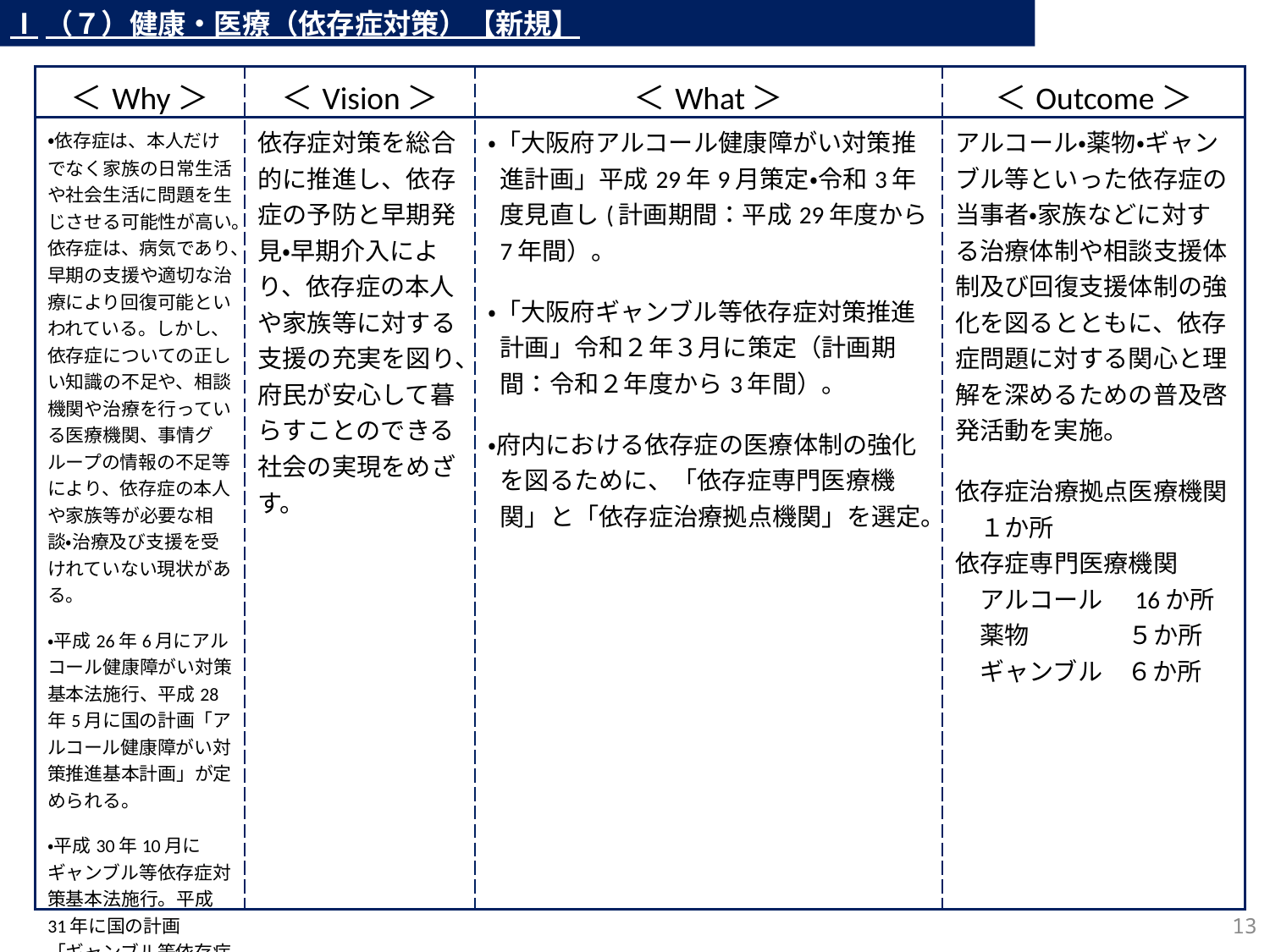

Ⅰ（７）健康・医療（依存症対策）【新規】
| ＜Why＞ | ＜Vision＞ | ＜What＞ | ＜Outcome＞ |
| --- | --- | --- | --- |
| ・依存症は、本人だけでなく家族の日常生活や社会生活に問題を生じさせる可能性が高い。依存症は、病気であり、早期の支援や適切な治療により回復可能といわれている。しかし、依存症についての正しい知識の不足や、相談機関や治療を行っている医療機関、事情グループの情報の不足等により、依存症の本人や家族等が必要な相談・治療及び支援を受けれていない現状がある。 ・平成26年6月にアルコール健康障がい対策基本法施行、平成28年5月に国の計画「アルコール健康障がい対策推進基本計画」が定められる。 ・平成30年10月にギャンブル等依存症対策基本法施行。平成31年に国の計画「ギャンブル等依存症対策推進基本計画」が定められる。 | 依存症対策を総合的に推進し、依存症の予防と早期発見・早期介入により、依存症の本人や家族等に対する支援の充実を図り、府民が安心して暮らすことのできる社会の実現をめざす。 | ・「大阪府アルコール健康障がい対策推進計画」平成29年9月策定・令和3年度見直し(計画期間：平成29年度から7年間）。 ・「大阪府ギャンブル等依存症対策推進計画」令和２年３月に策定（計画期間：令和２年度から3年間）。 ・府内における依存症の医療体制の強化を図るために、「依存症専門医療機関」と「依存症治療拠点機関」を選定。 | アルコール・薬物・ギャンブル等といった依存症の当事者・家族などに対する治療体制や相談支援体制及び回復支援体制の強化を図るとともに、依存症問題に対する関心と理解を深めるための普及啓発活動を実施。 依存症治療拠点医療機関　１か所 依存症専門医療機関　　 　アルコール　16か所 　薬物　　　　５か所 　ギャンブル　６か所 |
13